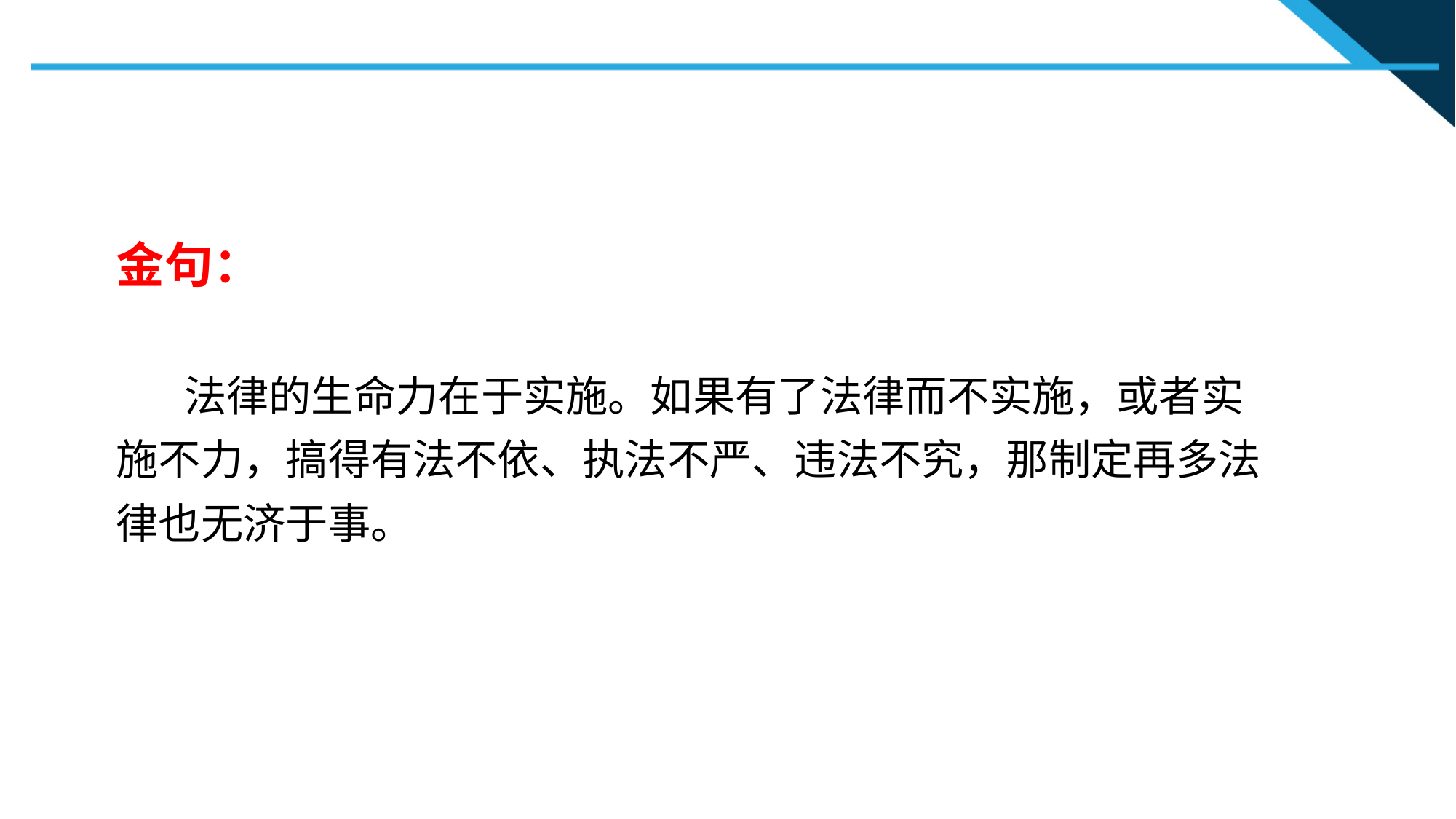

金句：

      法律的生命力在于实施。如果有了法律而不实施，或者实施不力，搞得有法不依、执法不严、违法不究，那制定再多法律也无济于事。